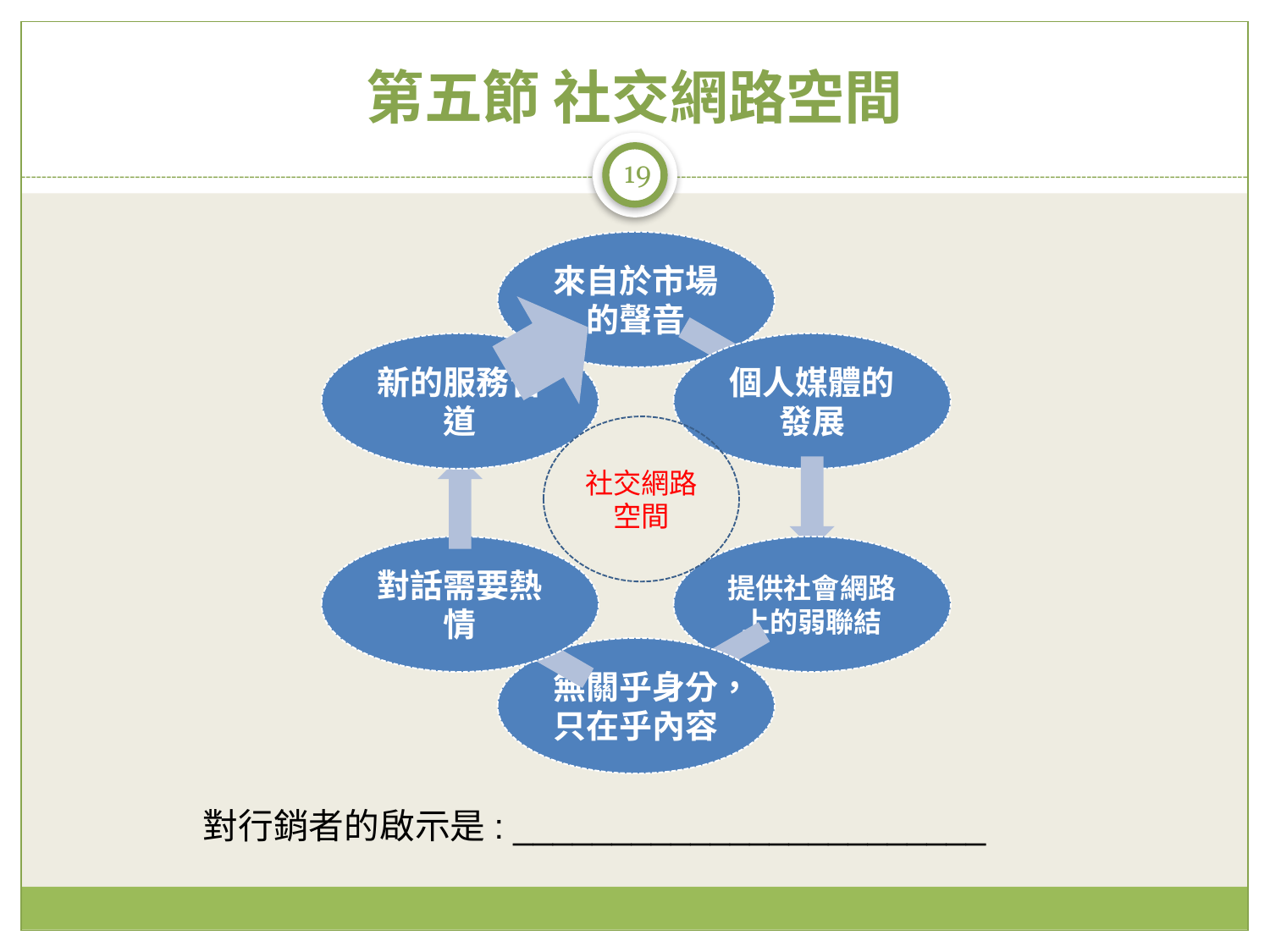

# 第五節 社交網路空間
19
來自於市場的聲音
個人媒體的發展
提供社會網路上的弱聯結
無關乎身分，只在乎內容
對話需要熱情
新的服務管道
社交網路
空間
對行銷者的啟示是: ________________________